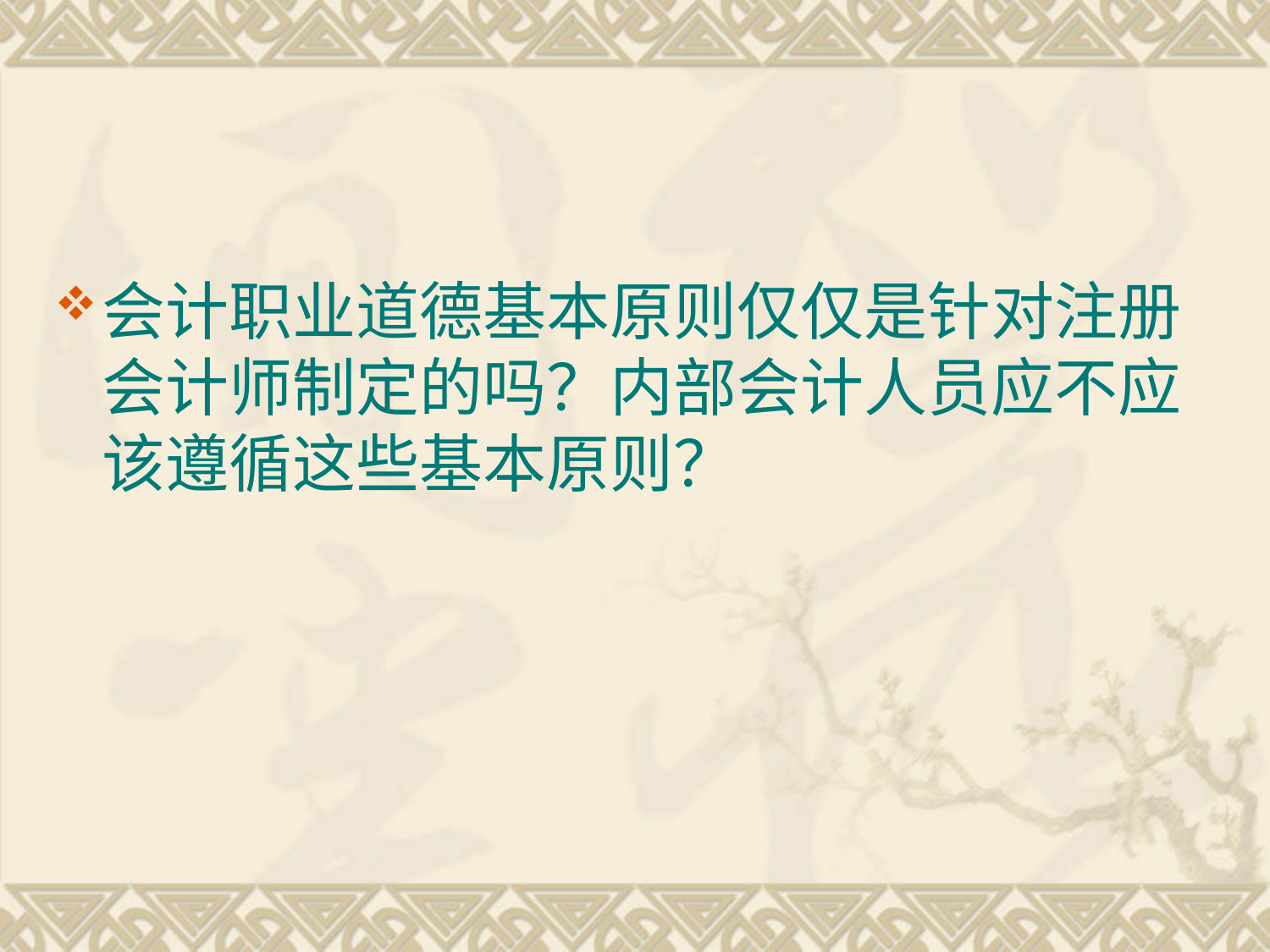

会计职业道德基本原则仅仅是针对注册会计师制定的吗？内部会计人员应不应该遵循这些基本原则？